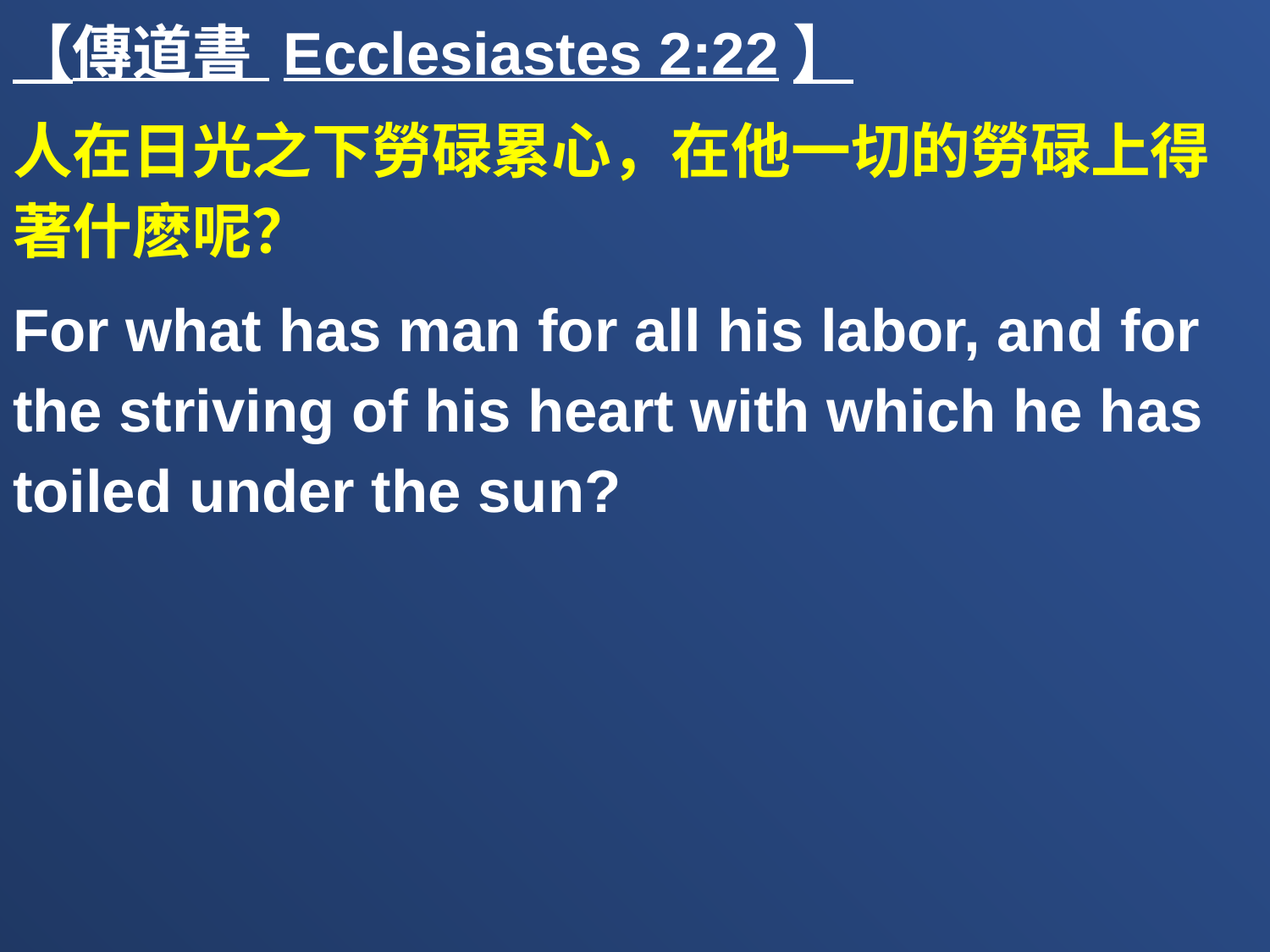

【傳道書 Ecclesiastes 2:22】
人在日光之下勞碌累心，在他一切的勞碌上得著什麽呢？
For what has man for all his labor, and for the striving of his heart with which he has toiled under the sun?